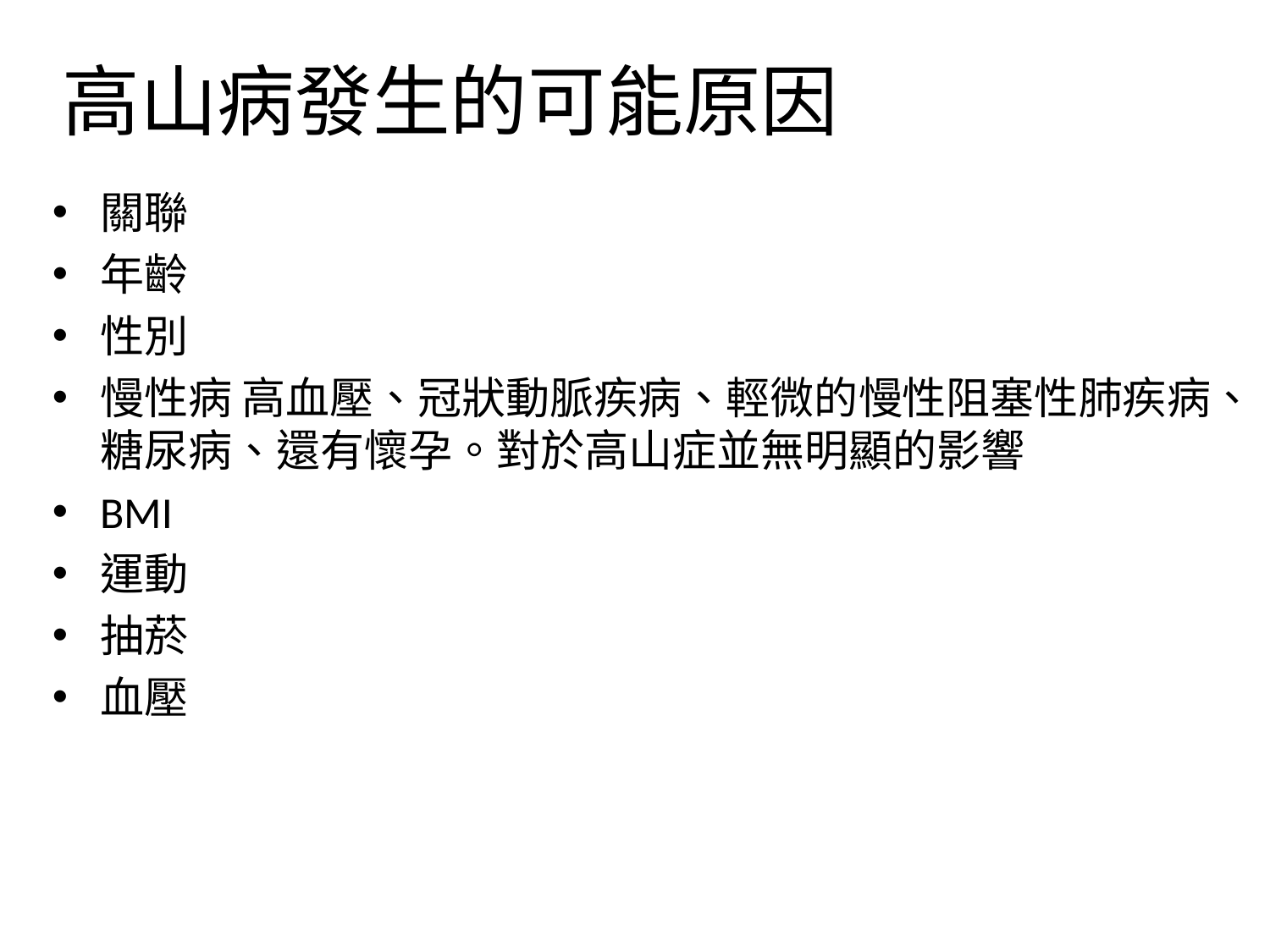

# 高山病發生的可能原因
關聯
年齡
性別
慢性病 高血壓、冠狀動脈疾病、輕微的慢性阻塞性肺疾病、糖尿病、還有懷孕。對於高山症並無明顯的影響
BMI
運動
抽菸
血壓